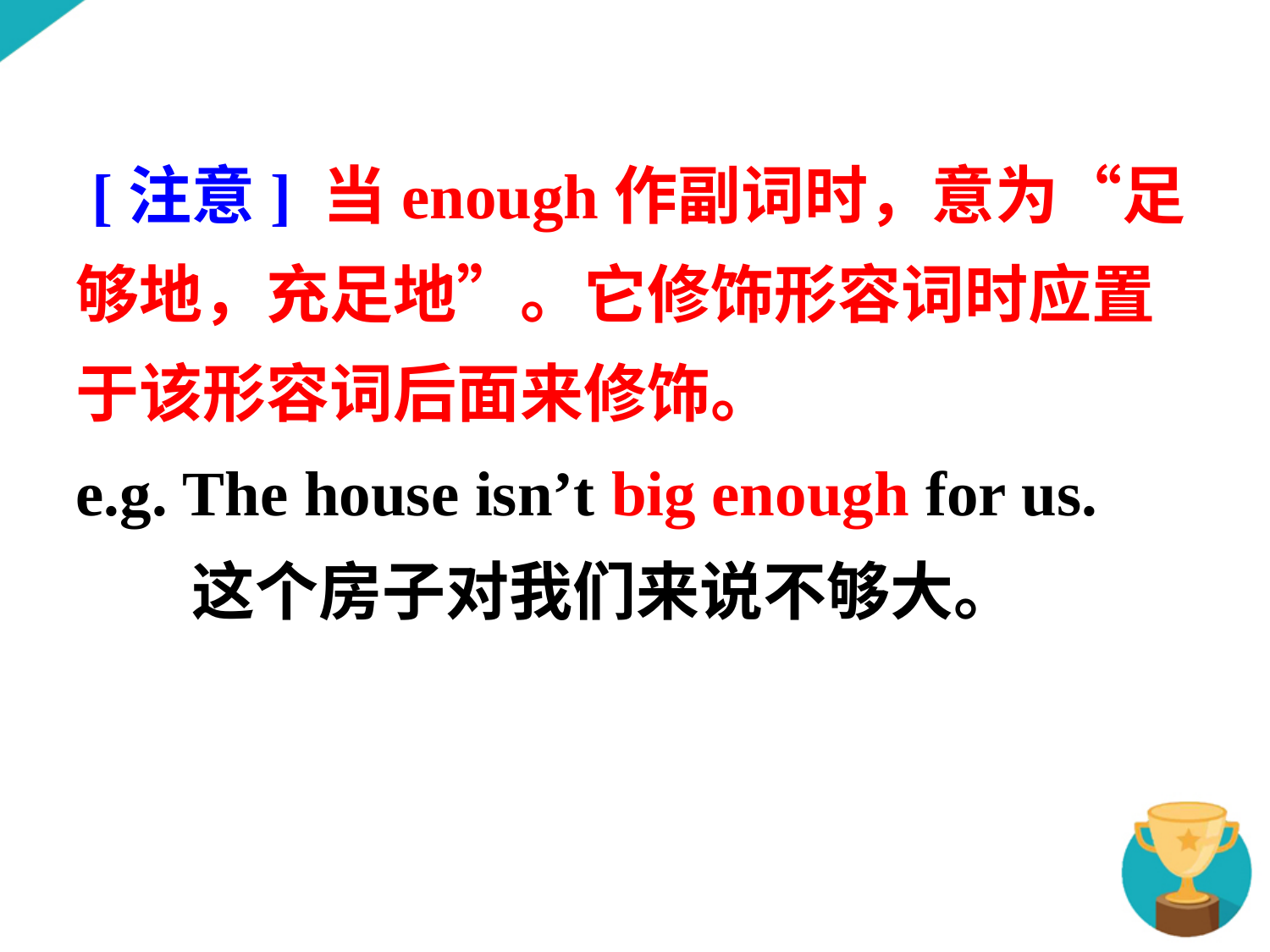

[注意] 当enough作副词时，意为“足够地，充足地”。它修饰形容词时应置于该形容词后面来修饰。
e.g. The house isn’t big enough for us.
       这个房子对我们来说不够大。